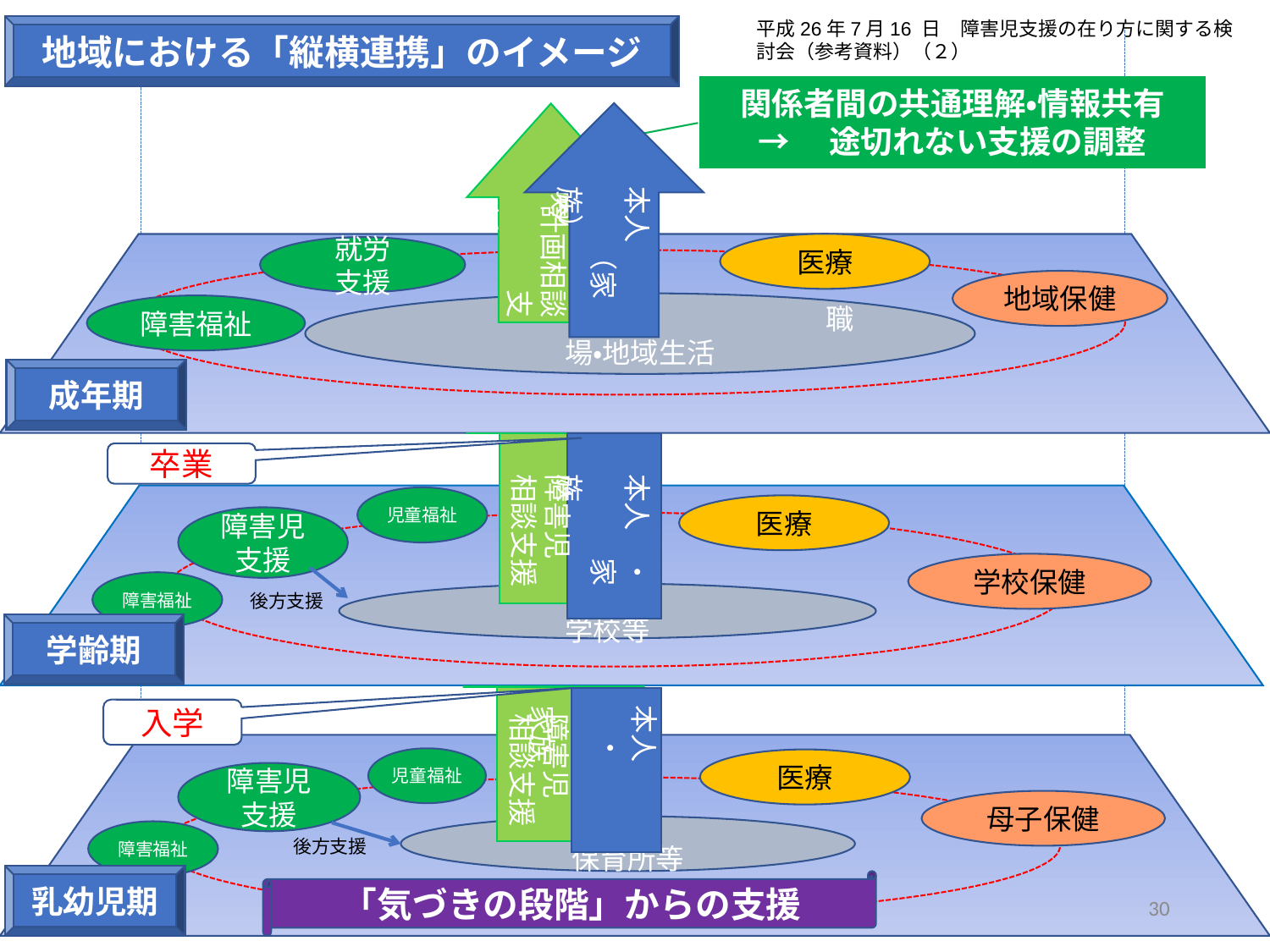

平成26年7月16 日　障害児支援の在り方に関する検討会（参考資料）（２）
地域における「縦横連携」のイメージ
関係者間の共通理解・情報共有
→　途切れない支援の調整

本人
　　（家族）
本人
　　（家族）
本人
　　（家族）
計画相談
　　　支援
医療

就労
支援

地域保健
　　　　　　　　　　　　　　　職場・地域生活
障害福祉
成年期

卒業
本人　・
　　　家族
障害児
相談支援

児童福祉
医療
障害児
支援

学校保健
障害福祉
後方支援
　　　　　　　　　　　　学校等
学齢期

本人　・
　　　家族
入学
障害児
相談支援

児童福祉
医療
障害児
支援

母子保健
　　　　　　　　　　　保育所等
障害福祉
後方支援
乳幼児期
「気づきの段階」からの支援
30